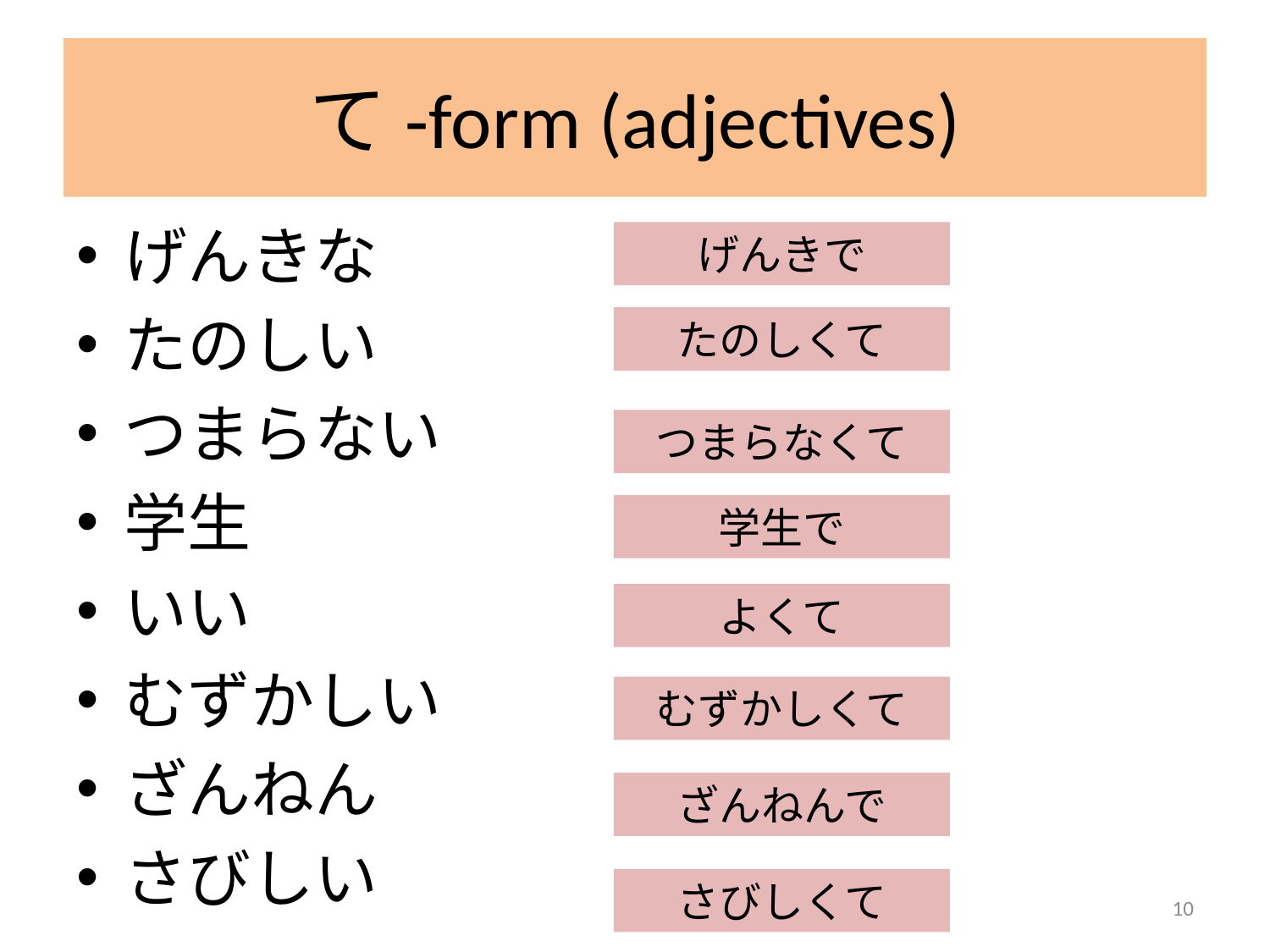

# て-form (adjectives)
げんきな
たのしい
つまらない
学生
いい
むずかしい
ざんねん
さびしい

げんきで
たのしくて
つまらなくて
学生で
よくて
むずかしくて
ざんねんで
さびしくて
10